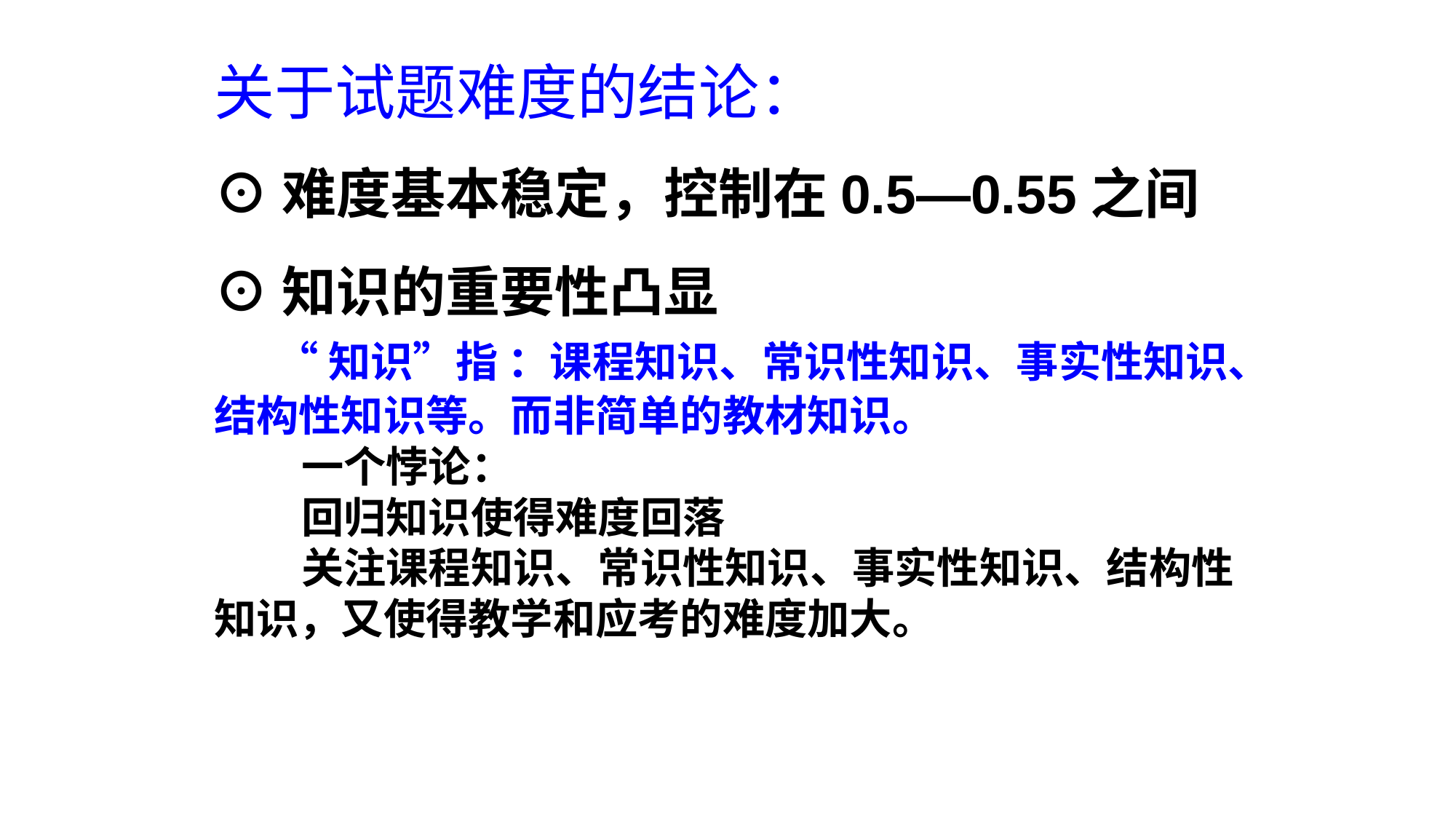

关于试题难度的结论：
⊙难度基本稳定，控制在0.5—0.55之间
⊙知识的重要性凸显
     “知识”指 ：课程知识、常识性知识、事实性知识、结构性知识等。而非简单的教材知识。
        一个悖论：
        回归知识使得难度回落
        关注课程知识、常识性知识、事实性知识、结构性知识，又使得教学和应考的难度加大。